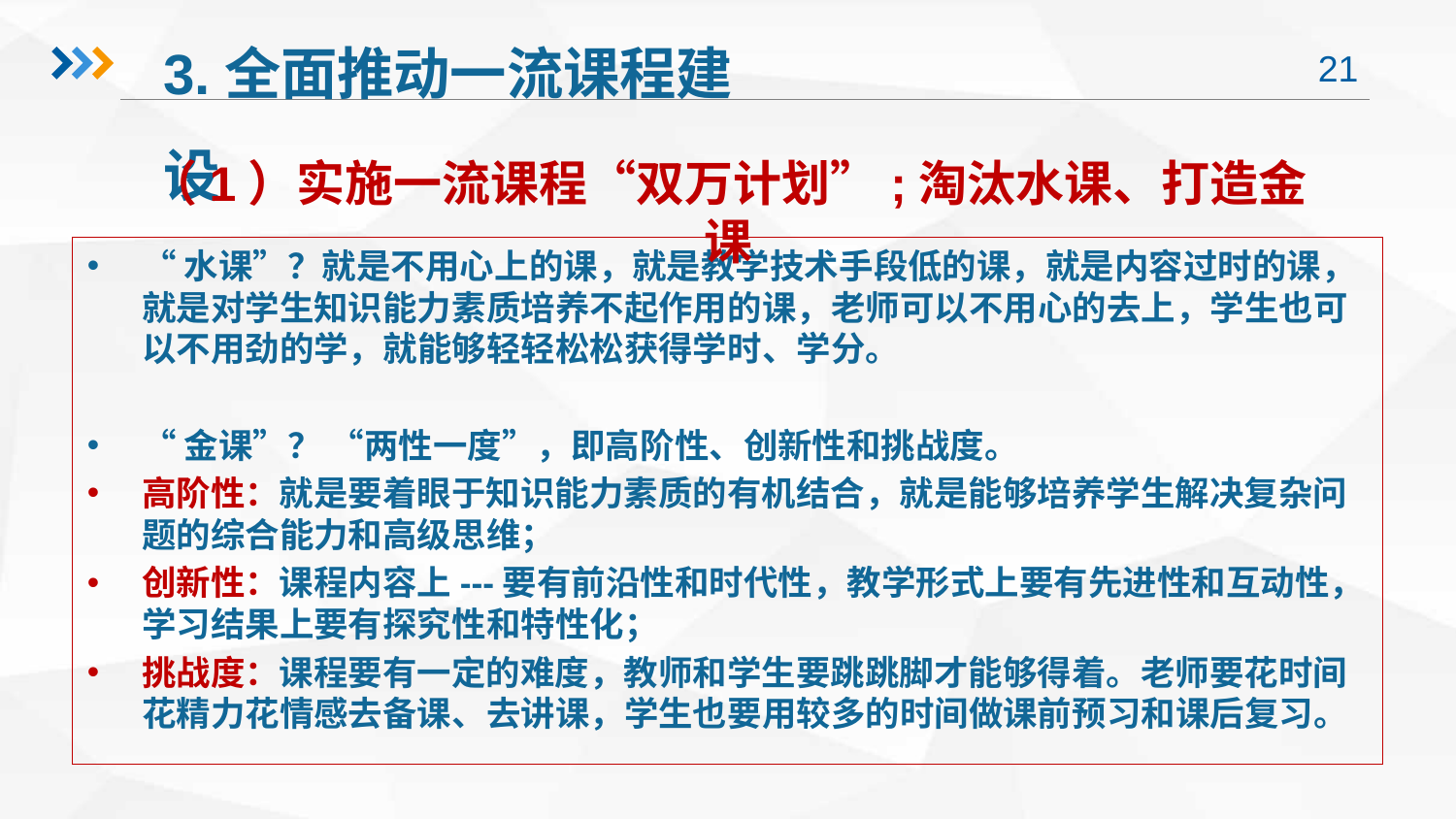

3.全面推动一流课程建设
（1）实施一流课程“双万计划”;淘汰水课、打造金课
“水课”？就是不用心上的课，就是教学技术手段低的课，就是内容过时的课，就是对学生知识能力素质培养不起作用的课，老师可以不用心的去上，学生也可以不用劲的学，就能够轻轻松松获得学时、学分。

“金课”？ “两性一度”，即高阶性、创新性和挑战度。
高阶性：就是要着眼于知识能力素质的有机结合，就是能够培养学生解决复杂问题的综合能力和高级思维；
创新性：课程内容上---要有前沿性和时代性，教学形式上要有先进性和互动性，学习结果上要有探究性和特性化；
挑战度：课程要有一定的难度，教师和学生要跳跳脚才能够得着。老师要花时间花精力花情感去备课、去讲课，学生也要用较多的时间做课前预习和课后复习。